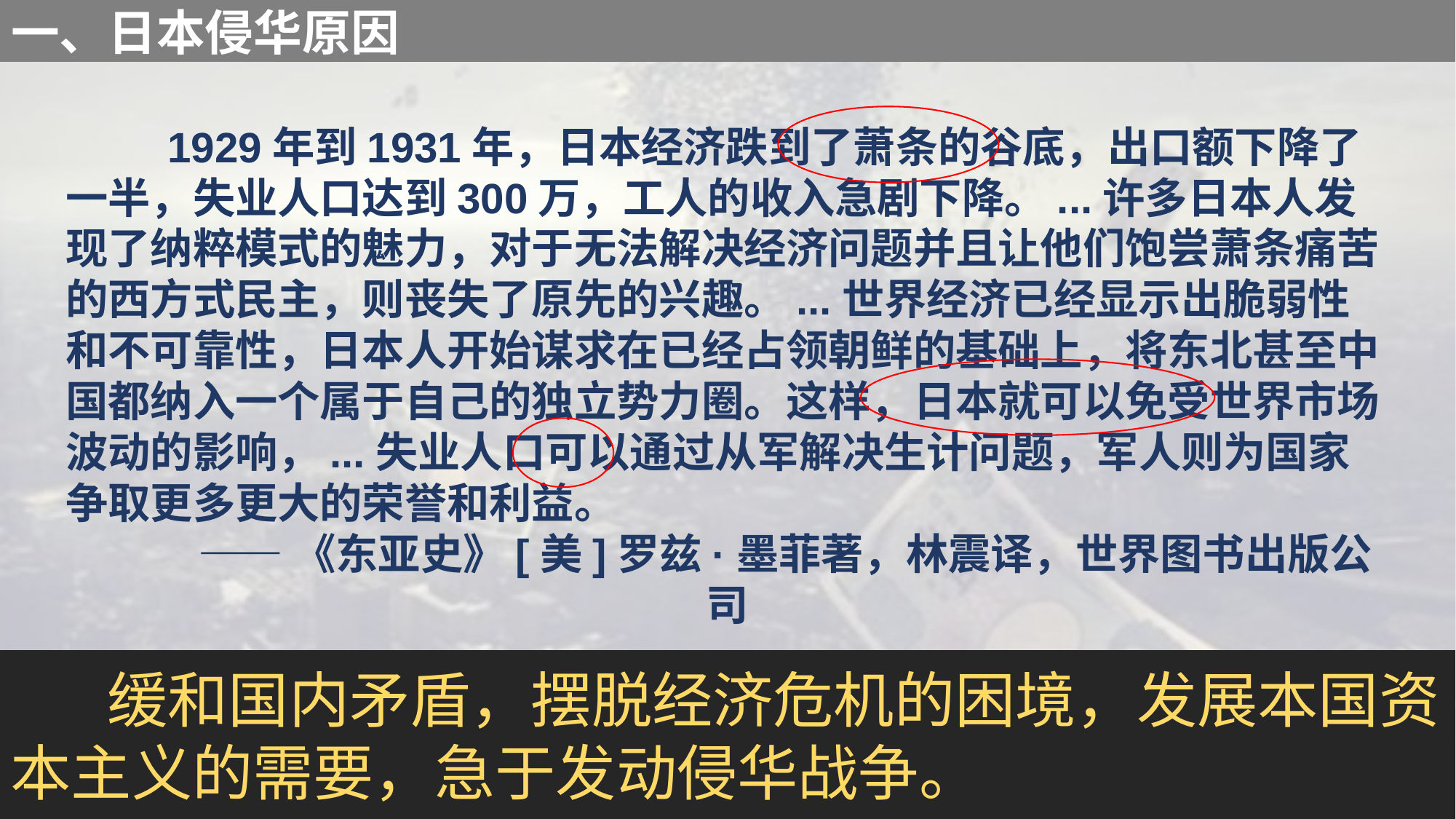

一、日本侵华原因

    1929年到1931年，日本经济跌到了萧条的谷底，出口额下降了一半，失业人口达到300万，工人的收入急剧下降。...许多日本人发现了纳粹模式的魅力，对于无法解决经济问题并且让他们饱尝萧条痛苦的西方式民主，则丧失了原先的兴趣。...世界经济已经显示出脆弱性和不可靠性，日本人开始谋求在已经占领朝鲜的基础上，将东北甚至中国都纳入一个属于自己的独立势力圈。这样，日本就可以免受世界市场波动的影响，...失业人口可以通过从军解决生计问题，军人则为国家争取更多更大的荣誉和利益。
            ——《东亚史》[美]罗兹·墨菲著，林震译，世界图书出版公司

      缓和国内矛盾，摆脱经济危机的困境，发展本国资本主义的需要，急于发动侵华战争。